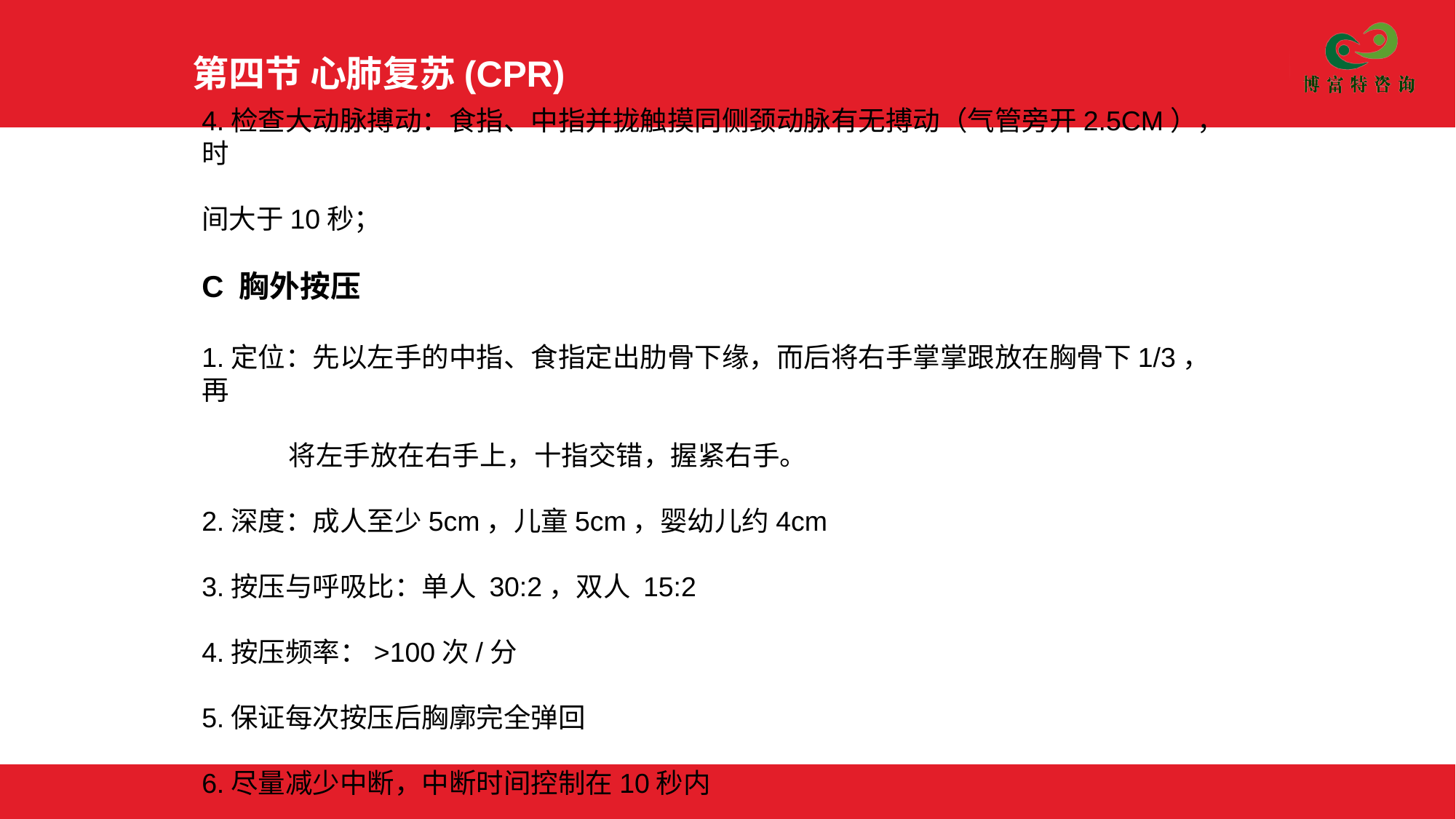

第四节 心肺复苏(CPR)
4.检查大动脉搏动：食指、中指并拢触摸同侧颈动脉有无搏动（气管旁开2.5CM），时

间大于10秒；

C 胸外按压

1.定位：先以左手的中指、食指定出肋骨下缘，而后将右手掌掌跟放在胸骨下1/3，再

             将左手放在右手上，十指交错，握紧右手。

2.深度：成人至少5cm，儿童5cm，婴幼儿约4cm

3.按压与呼吸比：单人 30:2，双人 15:2

4.按压频率：>100次/分

5.保证每次按压后胸廓完全弹回

6.尽量减少中断，中断时间控制在10秒内